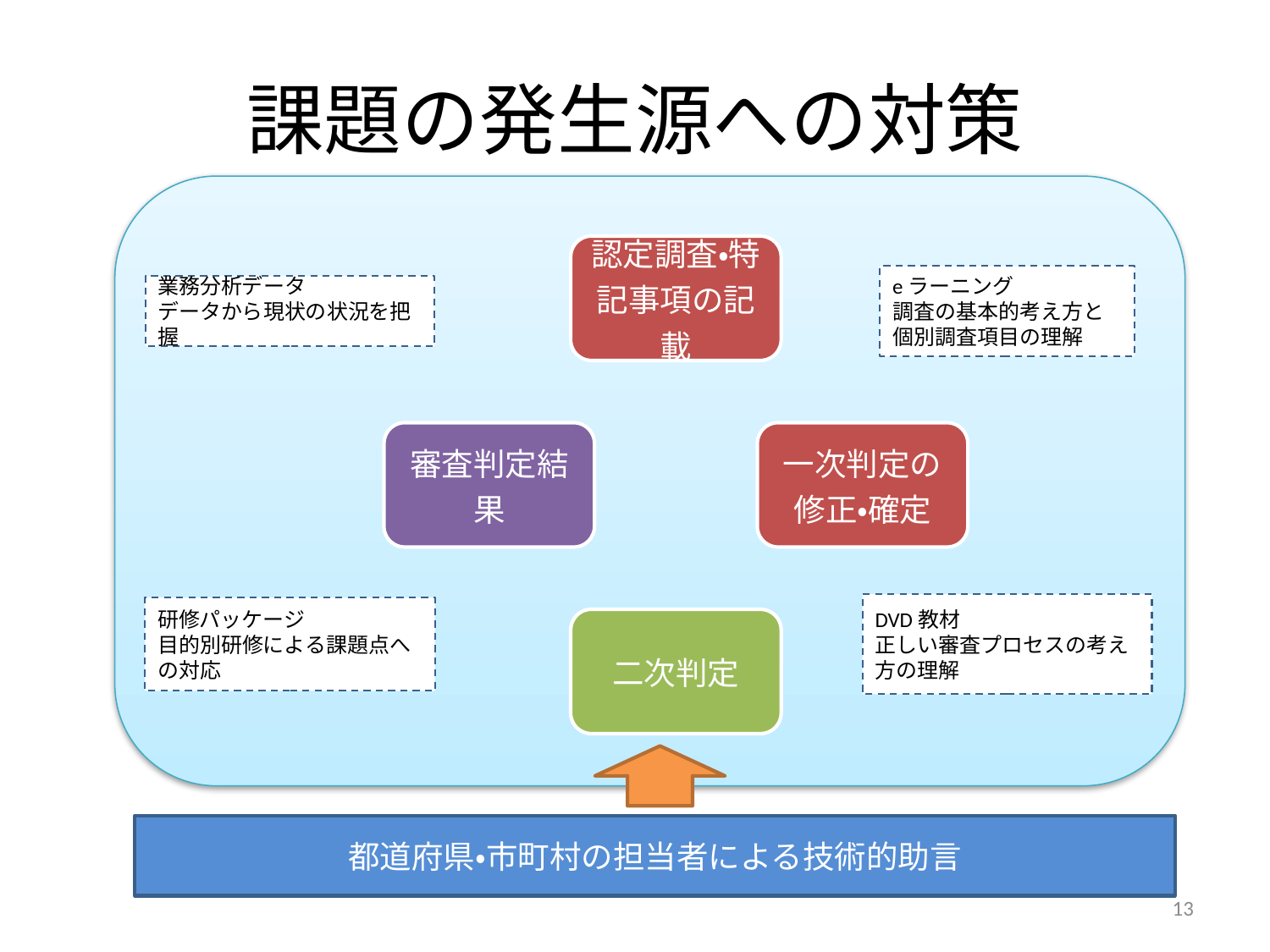

# 課題の発生源への対策

認定調査・特記事項の記載
一次判定の
修正・確定
二次判定
審査判定結果
eラーニング
調査の基本的考え方と個別調査項目の理解
業務分析データ
データから現状の状況を把握
DVD教材
正しい審査プロセスの考え方の理解
研修パッケージ
目的別研修による課題点への対応

都道府県・市町村の担当者による技術的助言
13